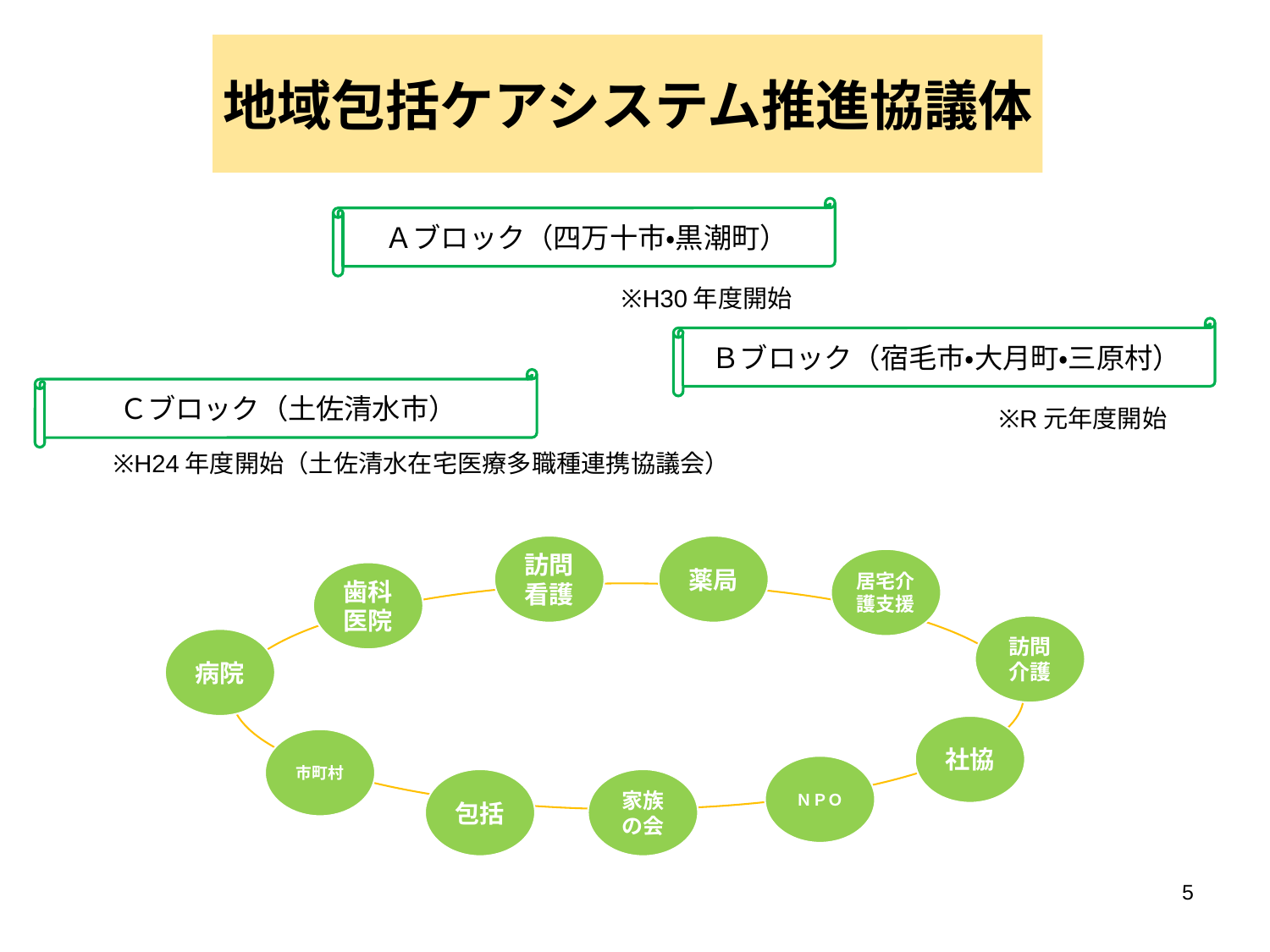

# 地域包括ケアシステム推進協議体
Ａブロック（四万十市・黒潮町）
※H30年度開始
Ｂブロック（宿毛市・大月町・三原村）
Ｃブロック（土佐清水市）
※R元年度開始
※H24年度開始（土佐清水在宅医療多職種連携協議会）
訪問看護
薬局
居宅介護支援
歯科医院

訪問介護
病院
社協
市町村
ＮＰＯ
包括
家族の会
5